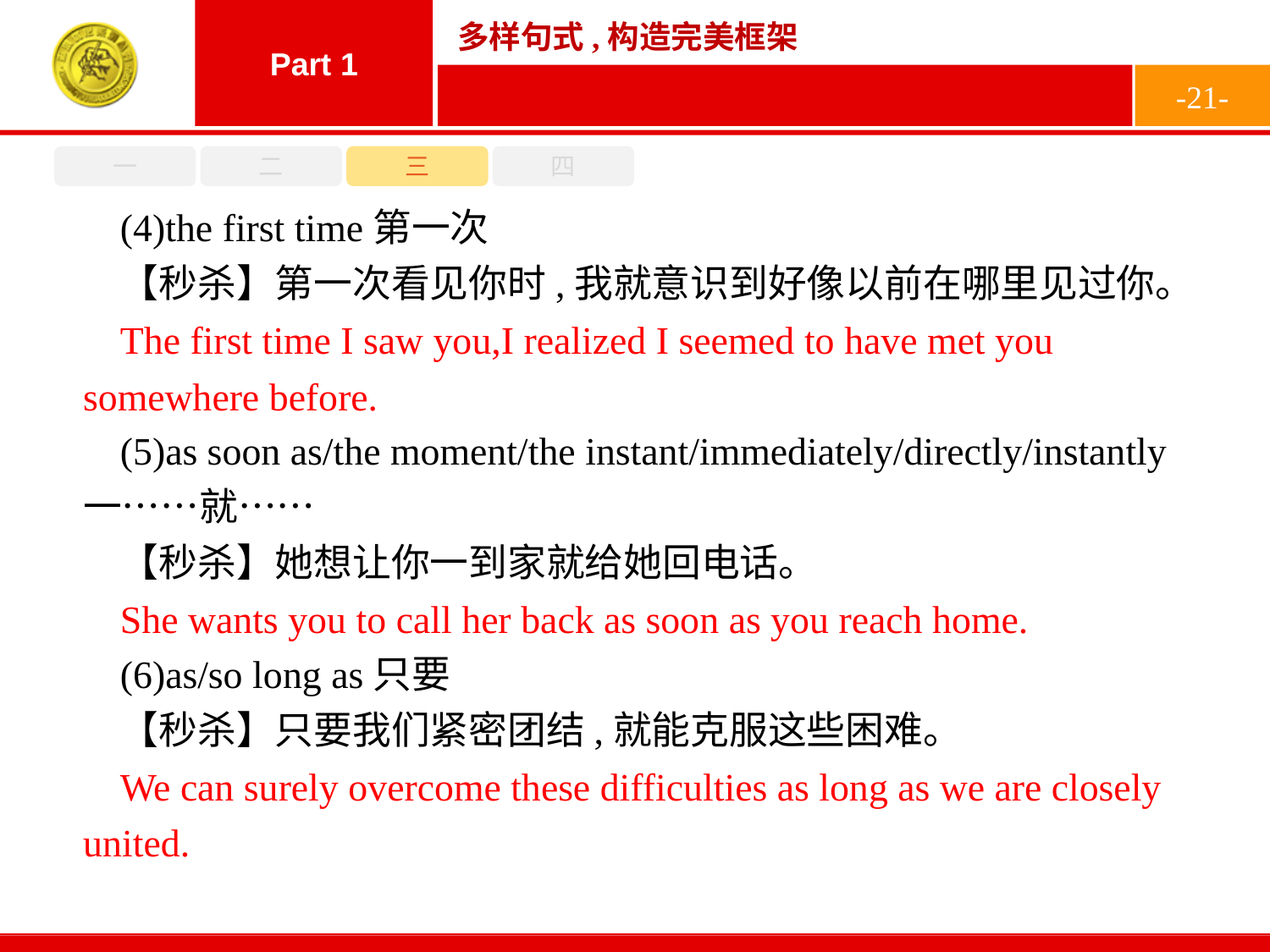

-21-
一
二
三
四
(4)the first time第一次
【秒杀】第一次看见你时,我就意识到好像以前在哪里见过你。

(5)as soon as/the moment/the instant/immediately/directly/instantly一……就……
【秒杀】她想让你一到家就给她回电话。

(6)as/so long as只要
【秒杀】只要我们紧密团结,就能克服这些困难。
The first time I saw you,I realized I seemed to have met you somewhere before.

She wants you to call her back as soon as you reach home.

We can surely overcome these difficulties as long as we are closely united.